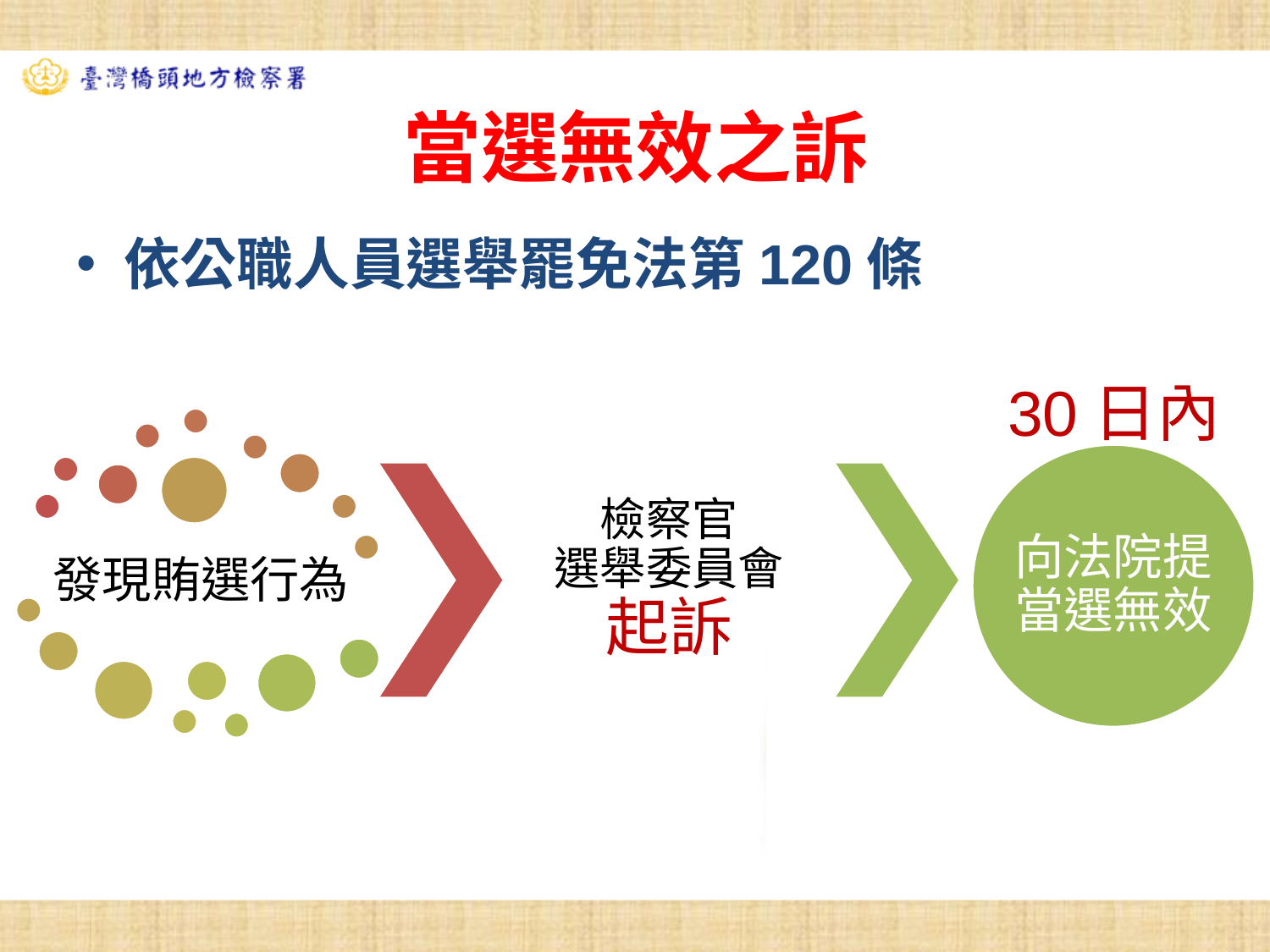

# 當選無效之訴
依公職人員選舉罷免法第120條

發現賄選行為
檢察官
選舉委員會
起訴
向法院提
當選無效
30日內